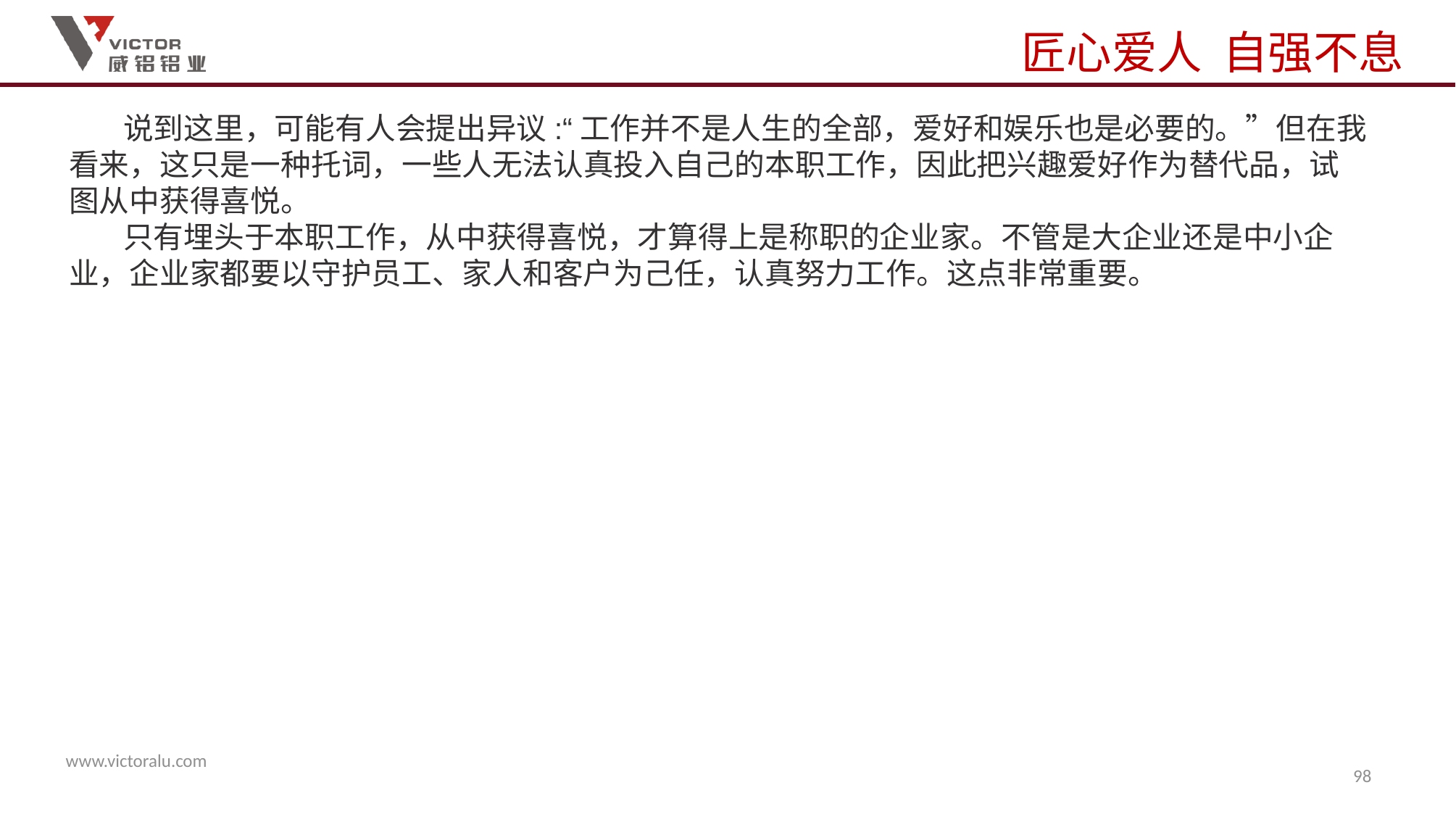

说到这里，可能有人会提出异议:“工作并不是人生的全部，爱好和娱乐也是必要的。”但在我看来，这只是一种托词，一些人无法认真投入自己的本职工作，因此把兴趣爱好作为替代品，试图从中获得喜悦。
只有埋头于本职工作，从中获得喜悦，才算得上是称职的企业家。不管是大企业还是中小企业，企业家都要以守护员工、家人和客户为己任，认真努力工作。这点非常重要。
98